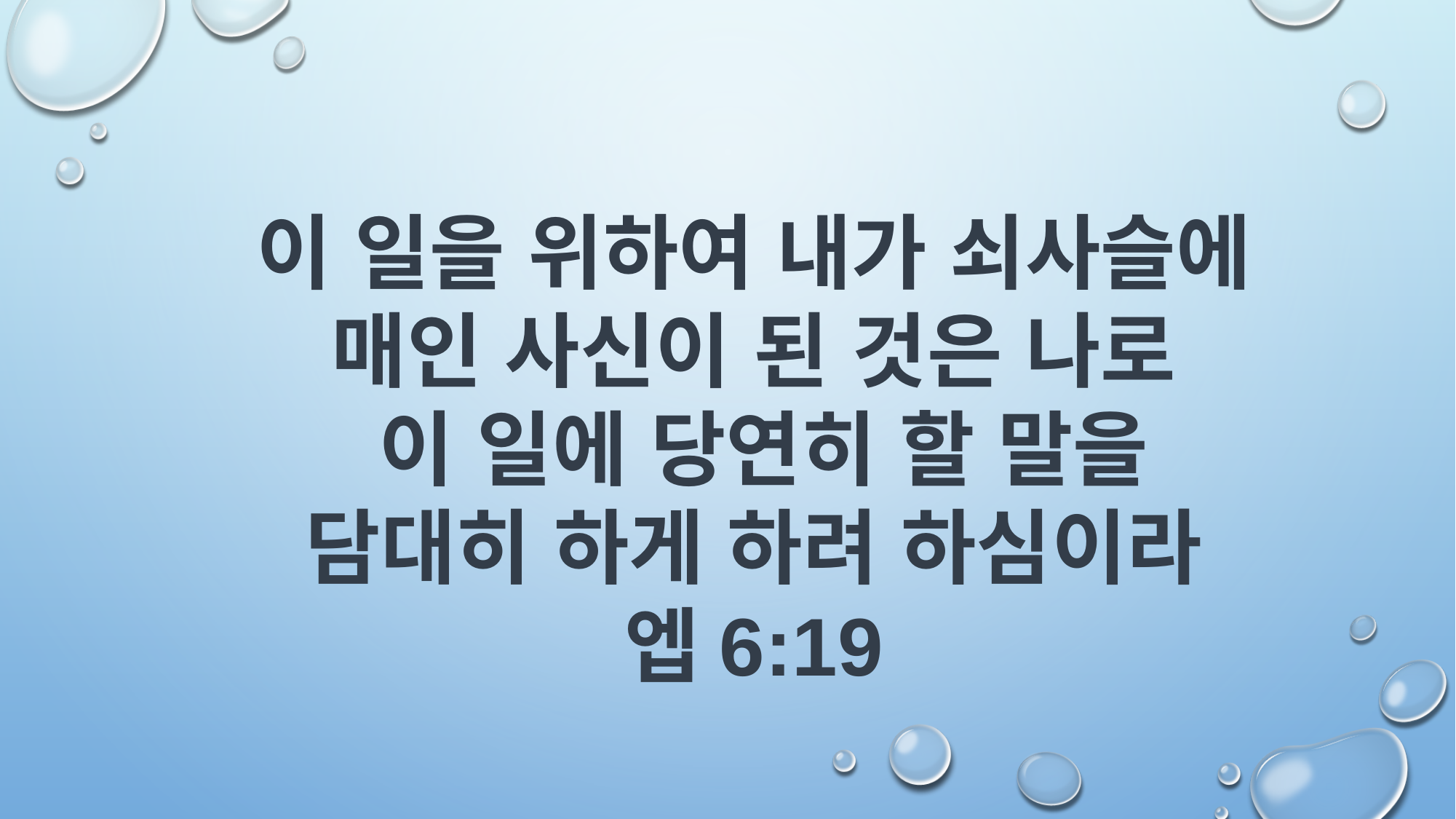

이 일을 위하여 내가 쇠사슬에 매인 사신이 된 것은 나로
 이 일에 당연히 할 말을
담대히 하게 하려 하심이라
엡6:19